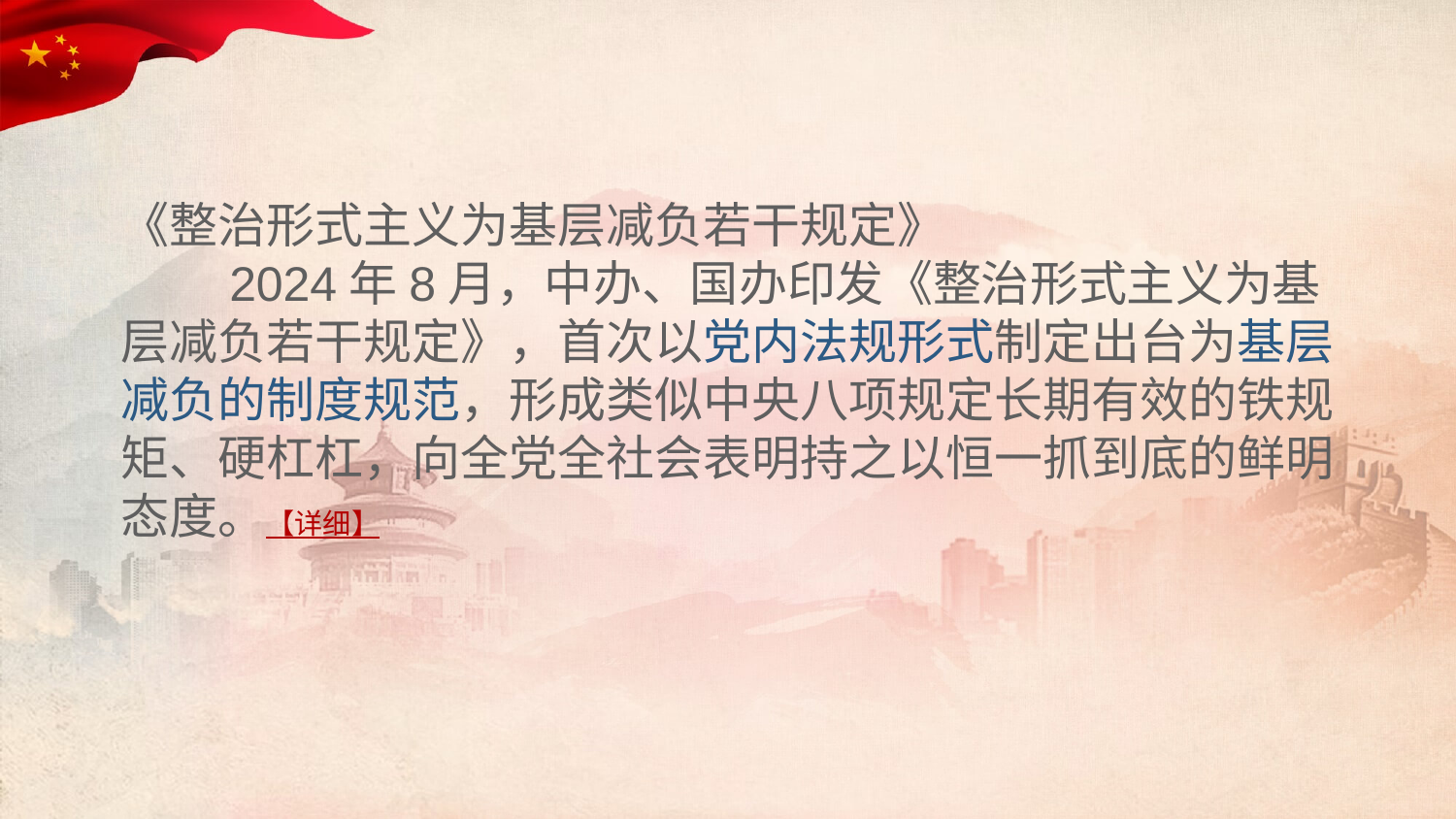

《整治形式主义为基层减负若干规定》
　　2024年8月，中办、国办印发《整治形式主义为基层减负若干规定》，首次以党内法规形式制定出台为基层减负的制度规范，形成类似中央八项规定长期有效的铁规矩、硬杠杠，向全党全社会表明持之以恒一抓到底的鲜明态度。【详细】